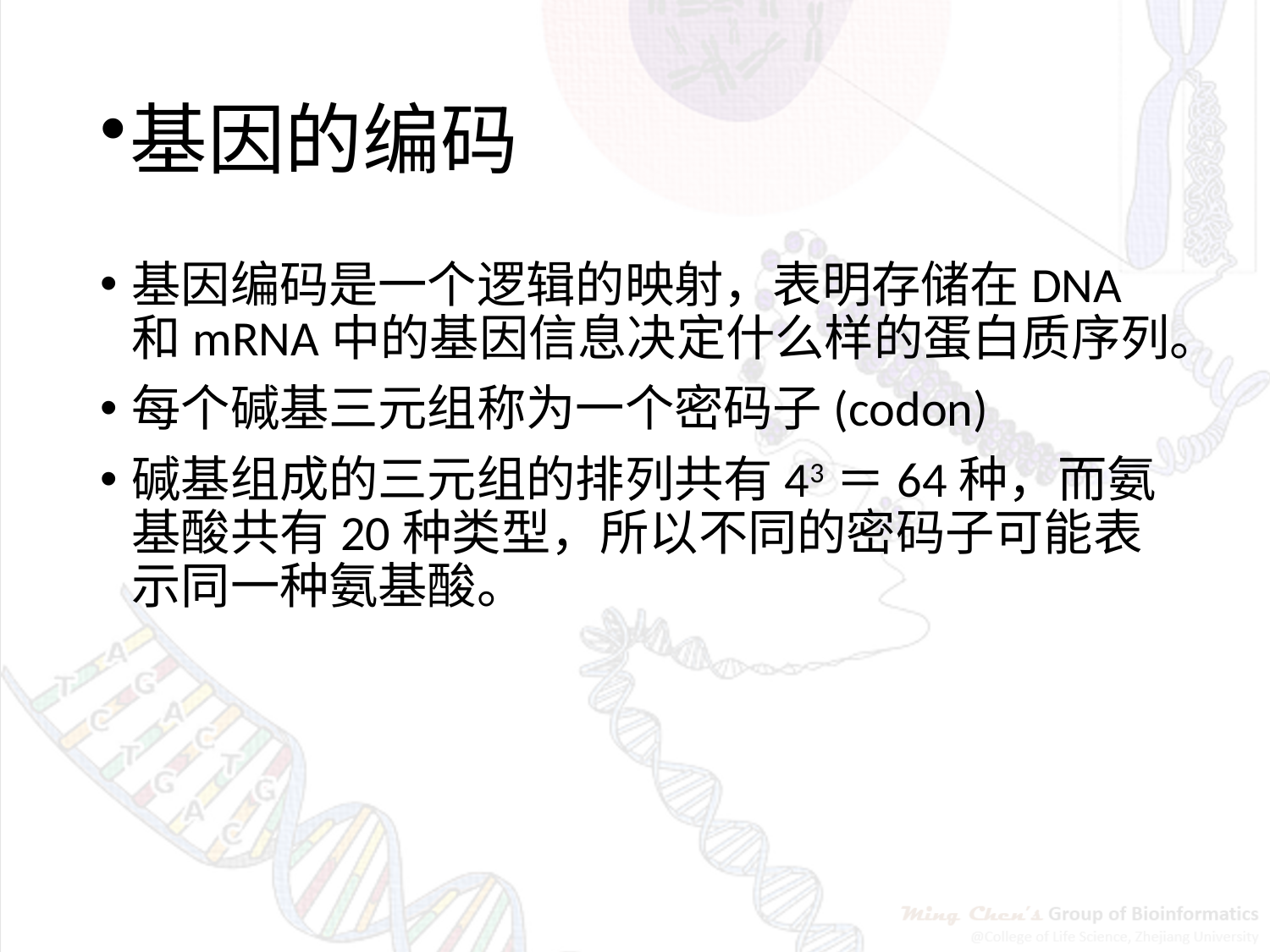

# 基因的编码
基因编码是一个逻辑的映射，表明存储在DNA和mRNA中的基因信息决定什么样的蛋白质序列。
每个碱基三元组称为一个密码子(codon)
碱基组成的三元组的排列共有43＝64种，而氨基酸共有20种类型，所以不同的密码子可能表示同一种氨基酸。